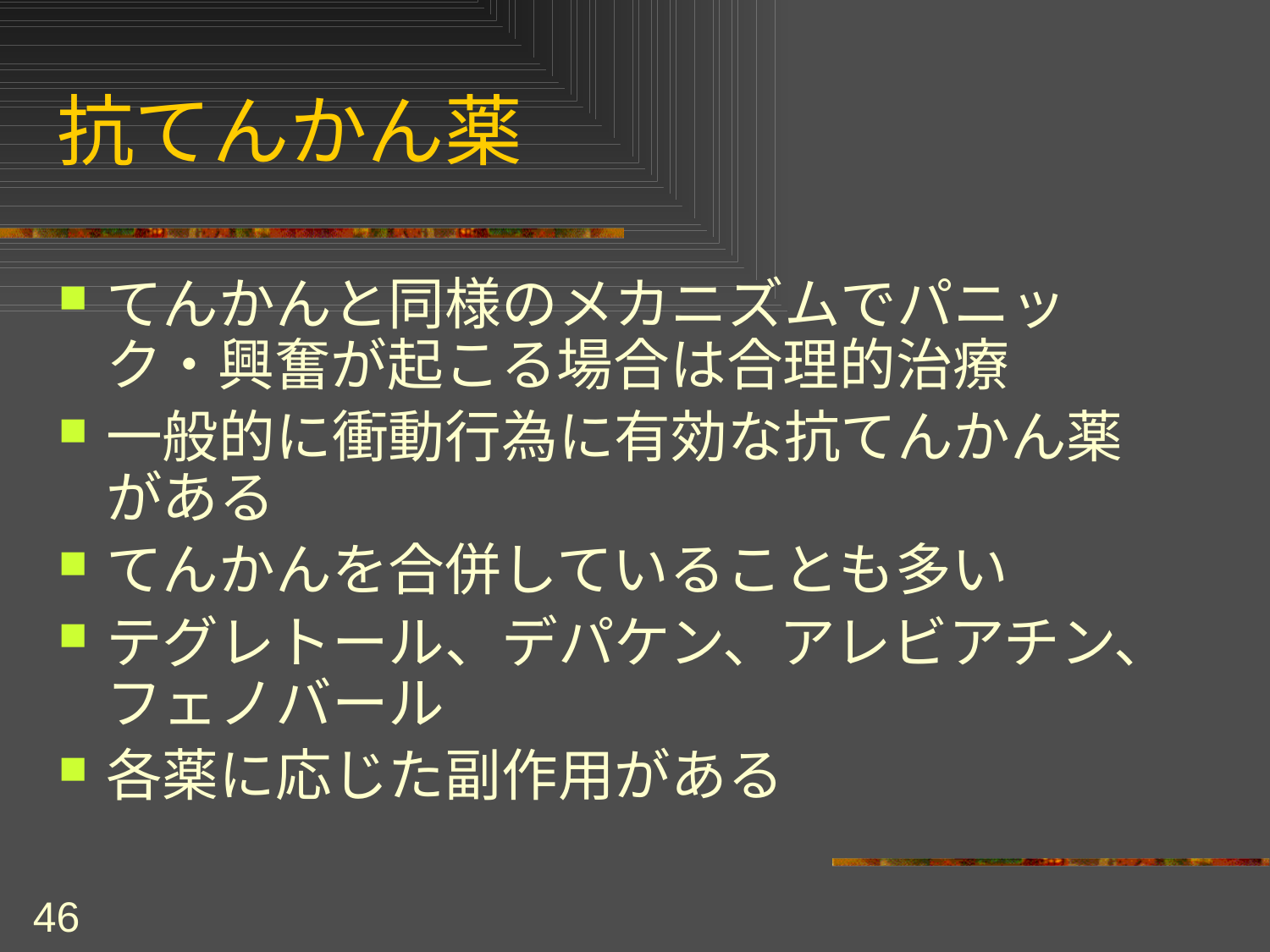

# 抗てんかん薬
てんかんと同様のメカニズムでパニック・興奮が起こる場合は合理的治療
一般的に衝動行為に有効な抗てんかん薬がある
てんかんを合併していることも多い
テグレトール、デパケン、アレビアチン、フェノバール
各薬に応じた副作用がある
46